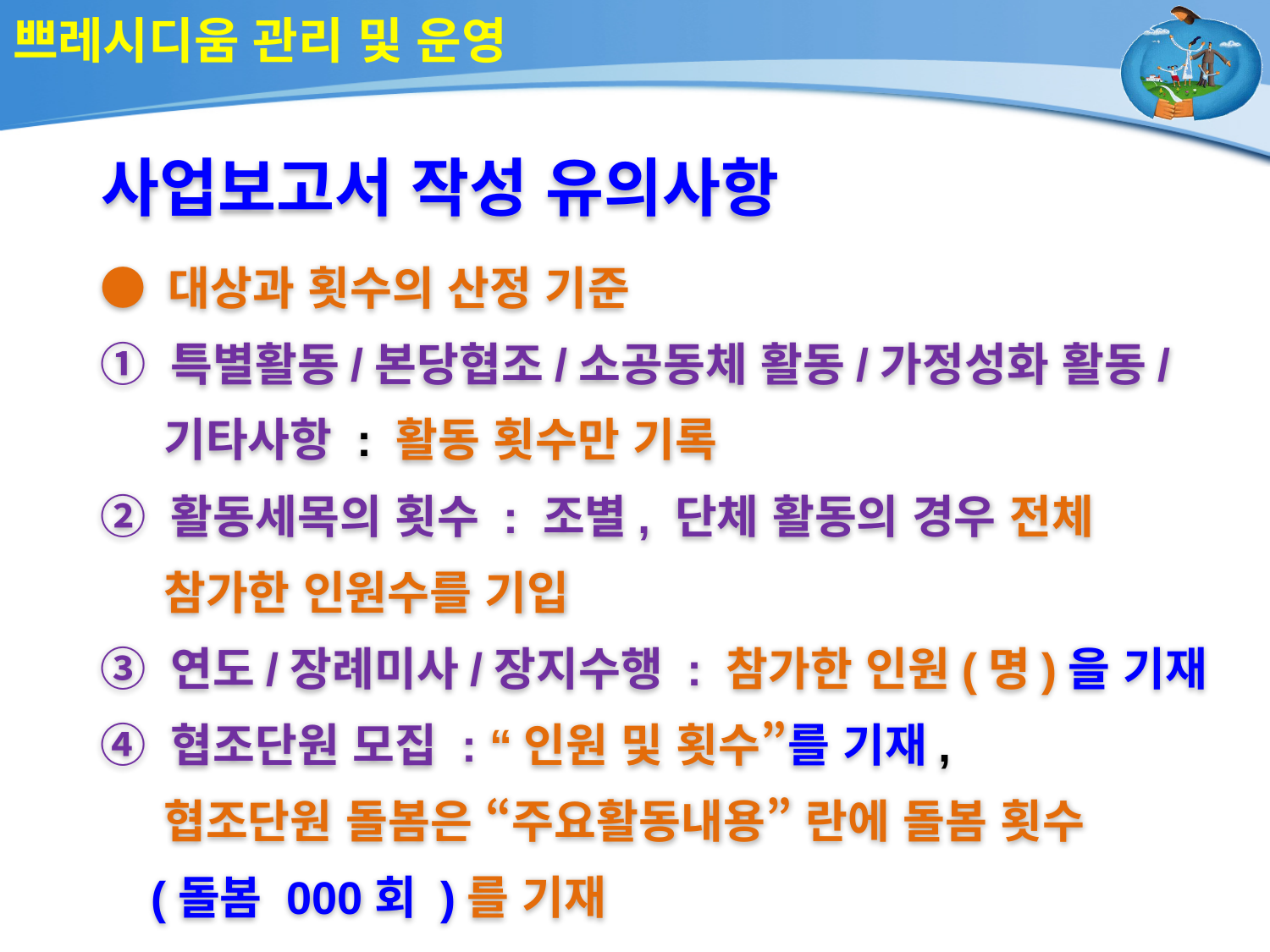

# 쁘레시디움 관리 및 운영
사업보고서 작성 유의사항

● 대상과 횟수의 산정 기준
① 특별활동/본당협조/소공동체 활동/가정성화 활동/
    기타사항 : 활동 횟수만 기록
② 활동세목의 횟수 : 조별, 단체 활동의 경우 전체
    참가한 인원수를 기입
③ 연도/장례미사/장지수행 : 참가한 인원(명)을 기재
④ 협조단원 모집 : “인원 및 횟수”를 기재,
    협조단원 돌봄은 “주요활동내용” 란에 돌봄 횟수
    (돌봄 000회 )를 기재